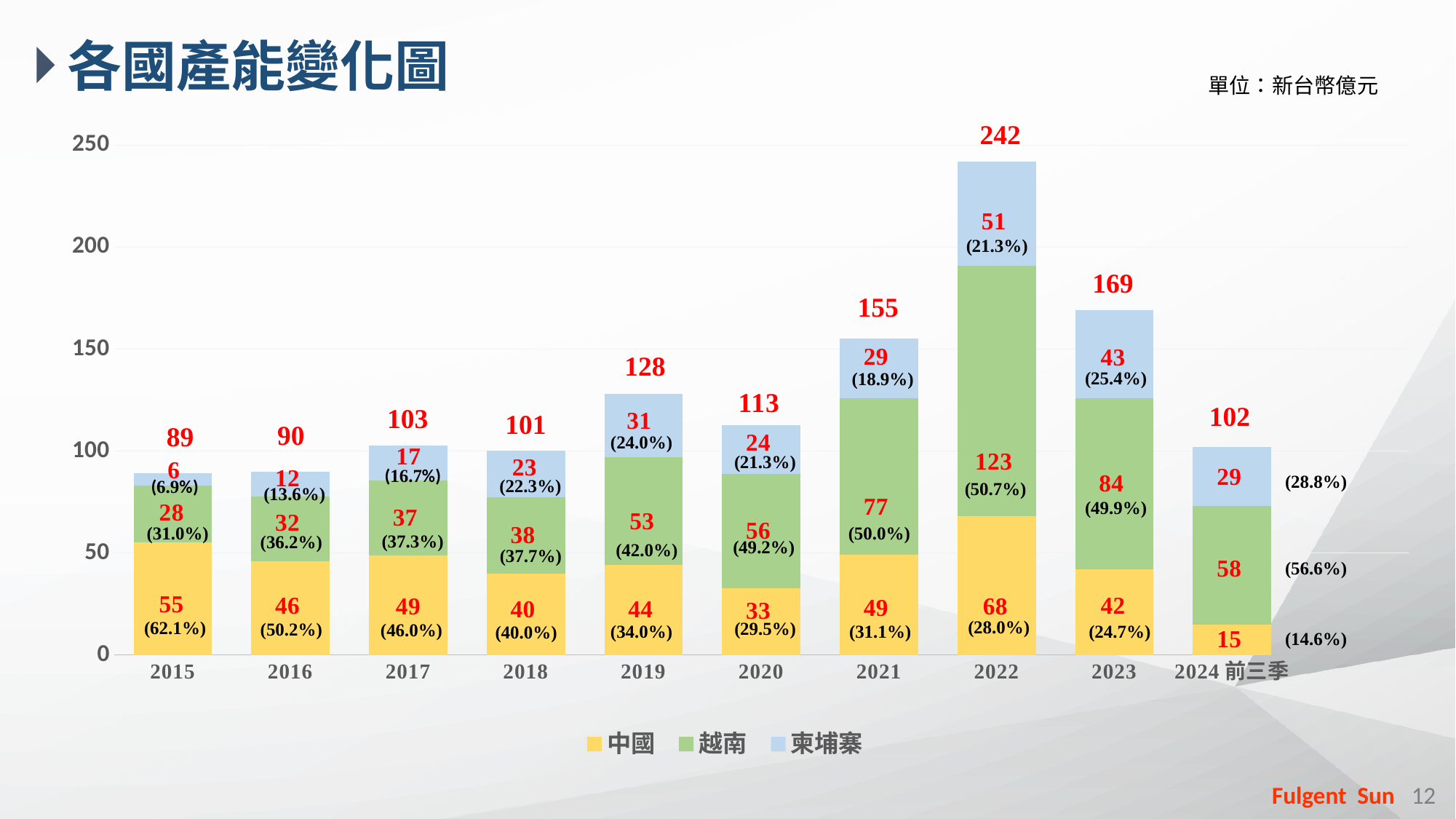

各國產能變化圖

單位：新台幣億元

### Chart

| Category | 中國 | 越南 | 柬埔寨 |
|---|---|---|---|
| 2015 | 55.33 | 27.66 | 6.15 |
| 2016 | 46.09 | 31.52 | 12.27 |
| 2017 | 48.77 | 36.88 | 17.18 |
| 2018 | 39.79 | 37.65 | 22.57 |
| 2019 | 44.0 | 53.0 | 31.0 |
| 2020 | 32.72 | 56.1 | 24.0 |
| 2021 | 49.0 | 77.0 | 29.0 |
| 2022 | 68.0 | 123.0 | 51.0 |
| 2023 | 42.0 | 84.0 | 43.0 |
| 2024前三季 | 15.0 | 58.0 | 29.0 |
(25.4%)
(18.9%)
(24.0%)
(16.7%)
(28.8%)
(22.3%)
(49.9%)
(50.0%)
(31.0%)
(62.1%)
(37.3%)
(36.2%)
(42.0%)
(37.7%)
(56.6%)
(50.2%)
(46.0%)
(34.0%)
(31.1%)
(24.7%)
(40.0%)
(14.6%)